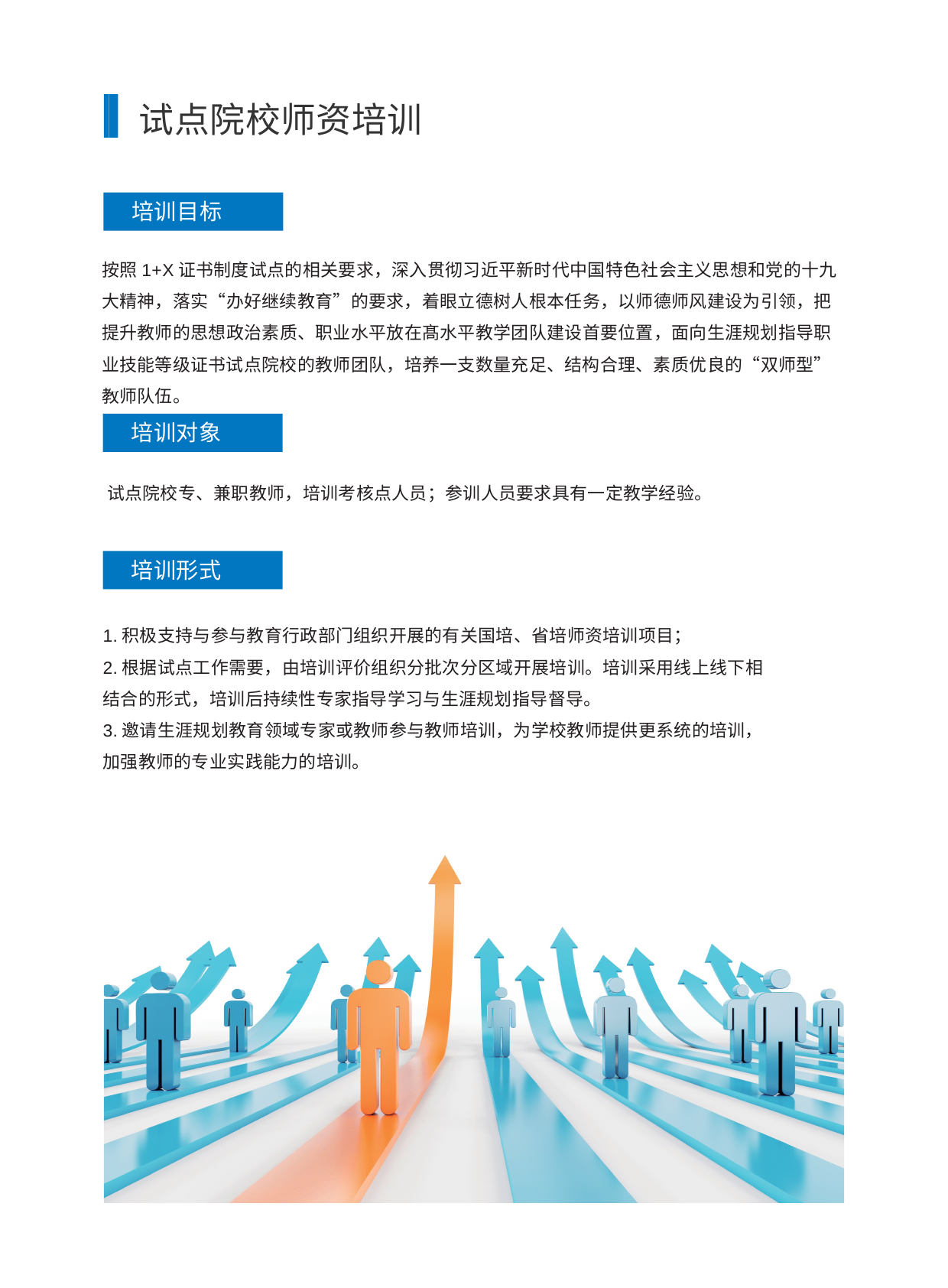

试点院校师资培训

培训目标
按照1+X证书制度试点的相关要求，深入贯彻习近平新时代中国特色社会主义思想和党的十九大精神，落实“办好继续教育”的要求，着眼立德树人根本任务，以师德师风建设为引领，把提升教师的思想政治素质、职业水平放在髙水平教学团队建设首要位置，面向生涯规划指导职业技能等级证书试点院校的教师团队，培养一支数量充足、结构合理、素质优良的“双师型”教师队伍。

培训对象
试点院校专、兼职教师，培训考核点人员；参训人员要求具有一定教学经验。

培训形式
1.积极支持与参与教育行政部门组织开展的有关国培、省培师资培训项目；
2.根据试点工作需要，由培训评价组织分批次分区域开展培训。培训采用线上线下相结合的形式，培训后持续性专家指导学习与生涯规划指导督导。
3.邀请生涯规划教育领域专家或教师参与教师培训，为学校教师提供更系统的培训，加强教师的专业实践能力的培训。